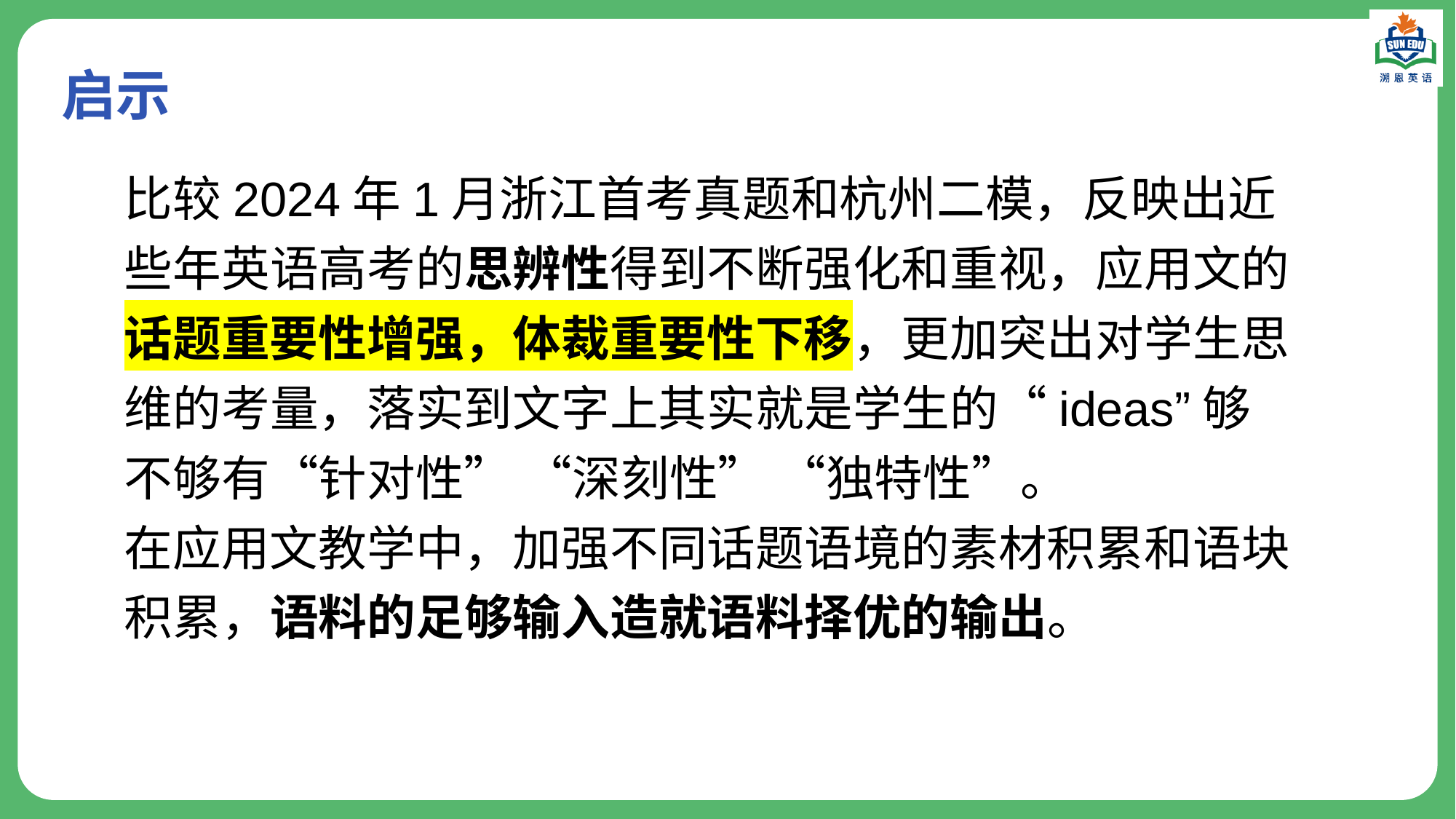

# 启示
比较2024年1月浙江首考真题和杭州二模，反映出近些年英语高考的思辨性得到不断强化和重视，应用文的话题重要性增强，体裁重要性下移，更加突出对学生思维的考量，落实到文字上其实就是学生的“ideas”够不够有“针对性” “深刻性” “独特性”。
在应用文教学中，加强不同话题语境的素材积累和语块积累，语料的足够输入造就语料择优的输出。